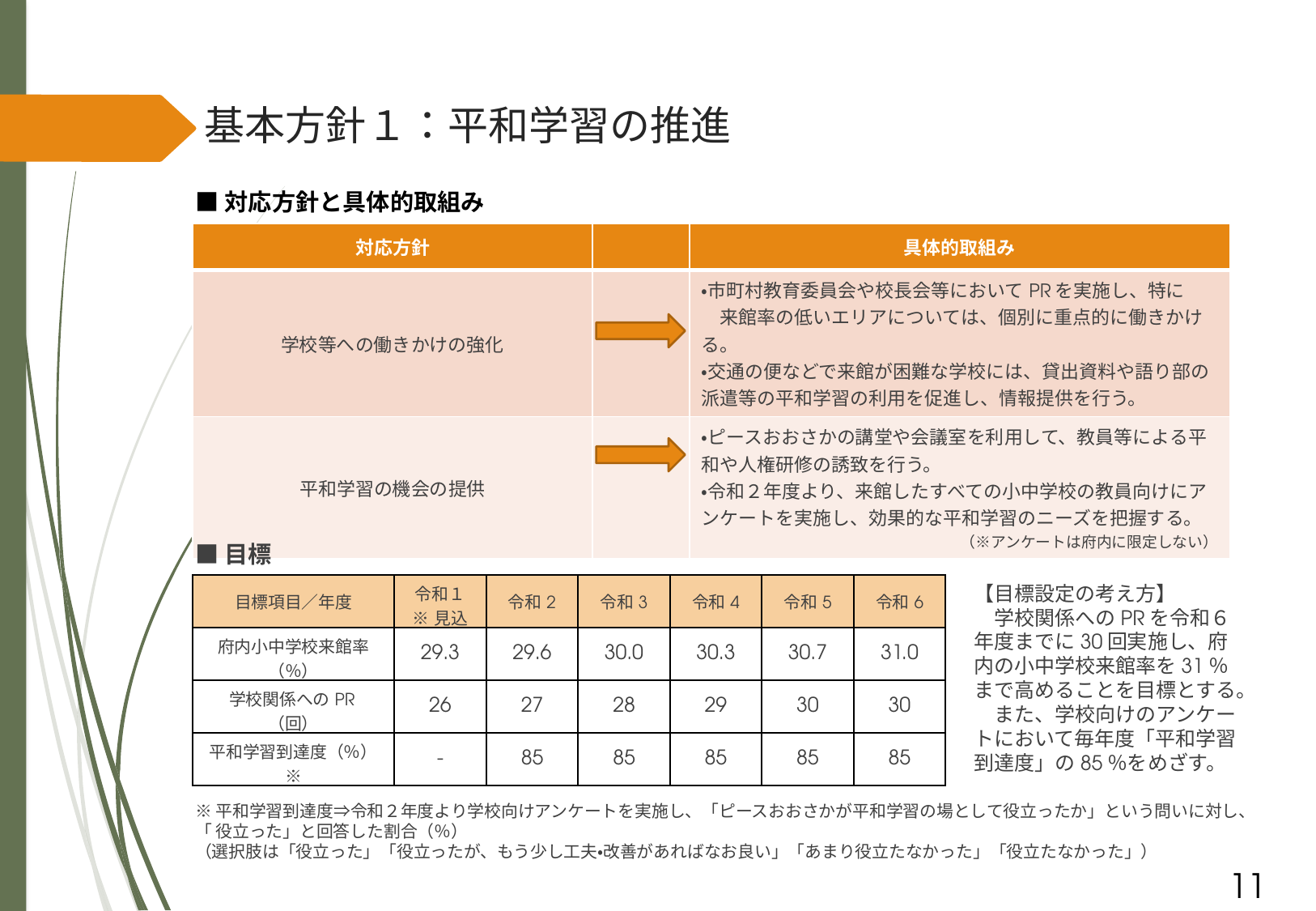

# 基本方針１：平和学習の推進
■対応方針と具体的取組み
| 対応方針 |  | 具体的取組み |
| --- | --- | --- |
| 学校等への働きかけの強化 |  | ・市町村教育委員会や校長会等においてPRを実施し、特に　　来館率の低いエリアについては、個別に重点的に働きかける。 ・交通の便などで来館が困難な学校には、貸出資料や語り部の派遣等の平和学習の利用を促進し、情報提供を行う。 |
| 平和学習の機会の提供 |  | ・ピースおおさかの講堂や会議室を利用して、教員等による平和や人権研修の誘致を行う。 ・令和２年度より、来館したすべての小中学校の教員向けにアンケートを実施し、効果的な平和学習のニーズを把握する。 （※アンケートは府内に限定しない） |

■目標
【目標設定の考え方】
　学校関係へのPRを令和６年度までに30回実施し、府内の小中学校来館率を31％まで高めることを目標とする。
　また、学校向けのアンケートにおいて毎年度「平和学習到達度」の85％をめざす。
| 目標項目／年度 | 令和１ ※見込 | 令和2 | 令和3 | 令和4 | 令和5 | 令和6 |
| --- | --- | --- | --- | --- | --- | --- |
| 府内小中学校来館率（％） | 29.3 | 29.6 | 30.0 | 30.3 | 30.7 | 31.0 |
| 学校関係へのPR（回） | 26 | 27 | 28 | 29 | 30 | 30 |
| 平和学習到達度（％）※ | ‐ | 85 | 85 | 85 | 85 | 85 |
※平和学習到達度⇒令和２年度より学校向けアンケートを実施し、「ピースおおさかが平和学習の場として役立ったか」という問いに対し、「 役立った」と回答した割合（％）
（選択肢は「役立った」「役立ったが、もう少し工夫・改善があればなお良い」「あまり役立たなかった」「役立たなかった」）
11